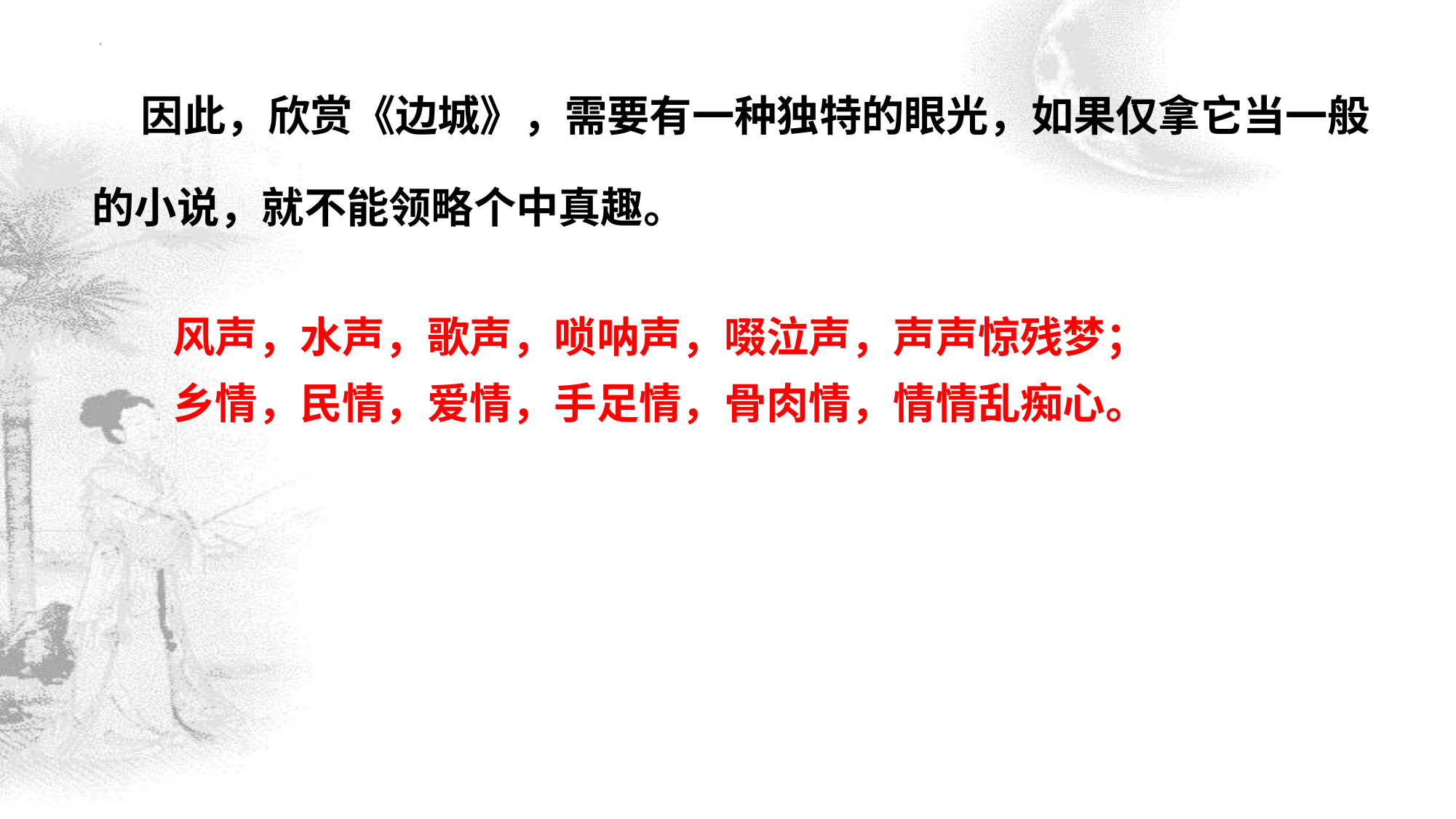

因此，欣赏《边城》，需要有一种独特的眼光，如果仅拿它当一般的小说，就不能领略个中真趣。
风声，水声，歌声，唢呐声，啜泣声，声声惊残梦；
乡情，民情，爱情，手足情，骨肉情，情情乱痴心。